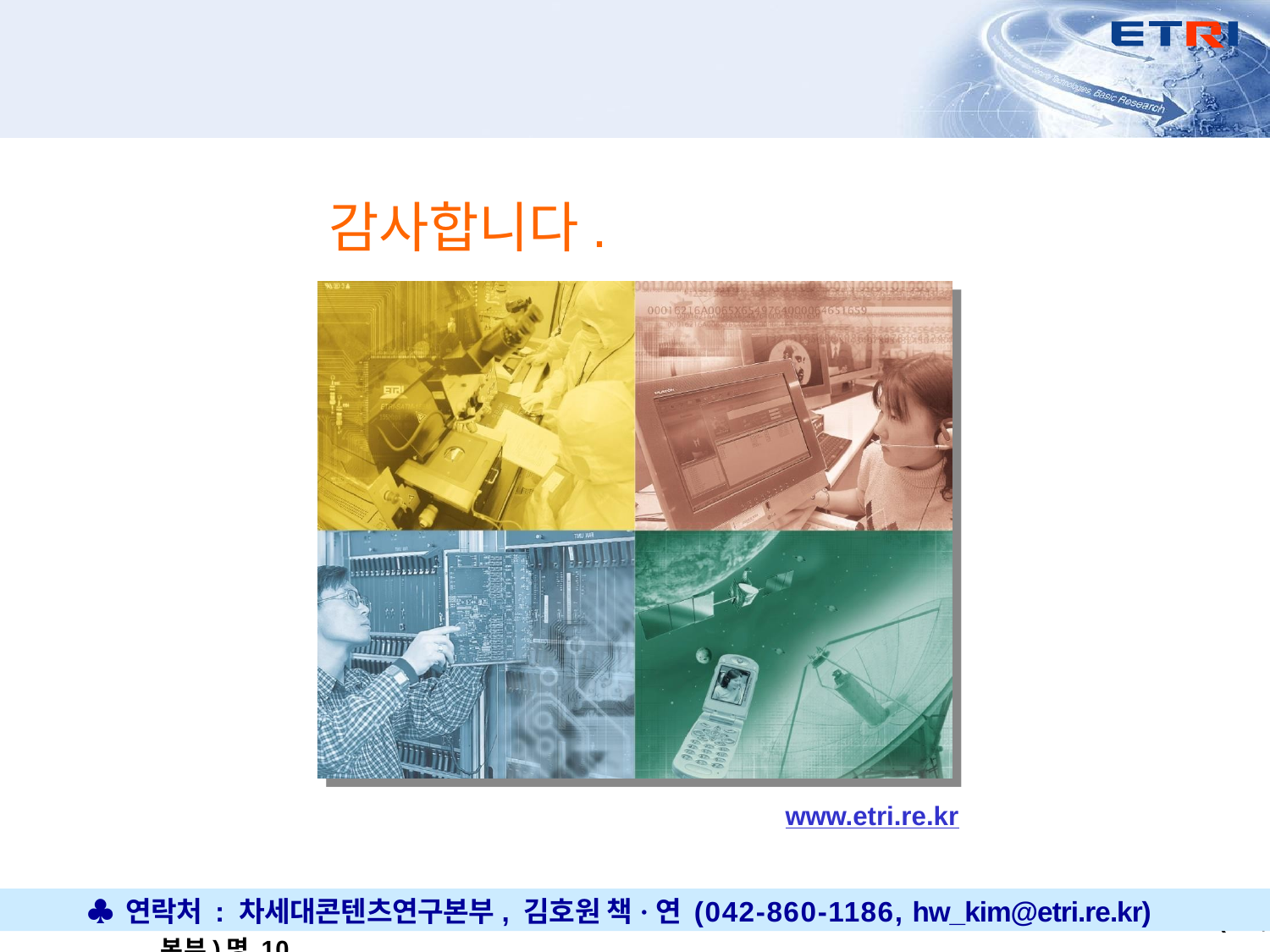

# 감사합니다.

www.etri.re.kr

♣  연락처 : 차세대콘텐츠연구본부, 김호원 책·연 (042-860-1186, hw_kim@etri.re.kr)
Proprietary	ETRI OOO연구소(단, 본부)명 10